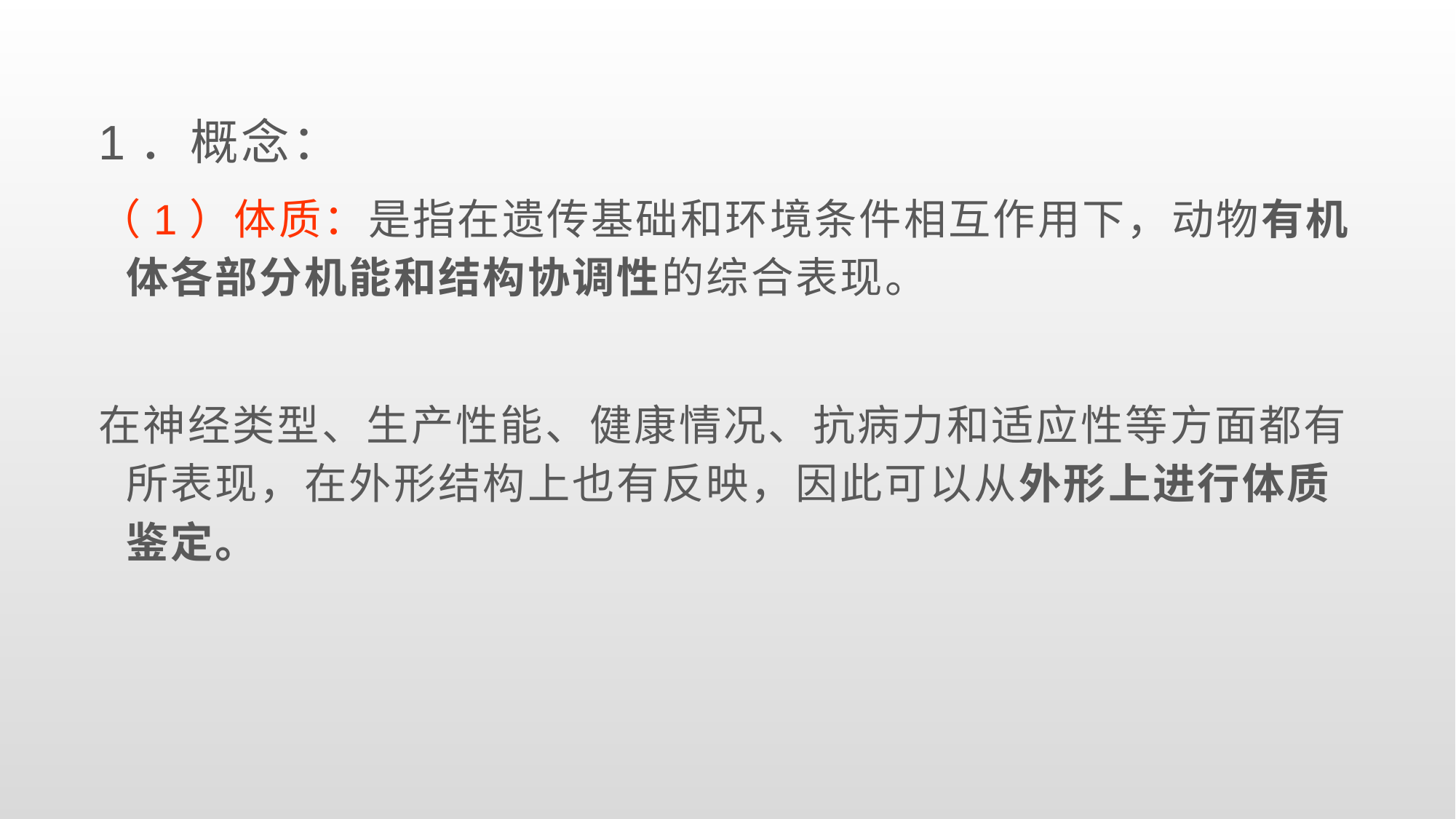

#
1．概念：
（1）体质：是指在遗传基础和环境条件相互作用下，动物有机体各部分机能和结构协调性的综合表现。

在神经类型、生产性能、健康情况、抗病力和适应性等方面都有所表现，在外形结构上也有反映，因此可以从外形上进行体质鉴定。